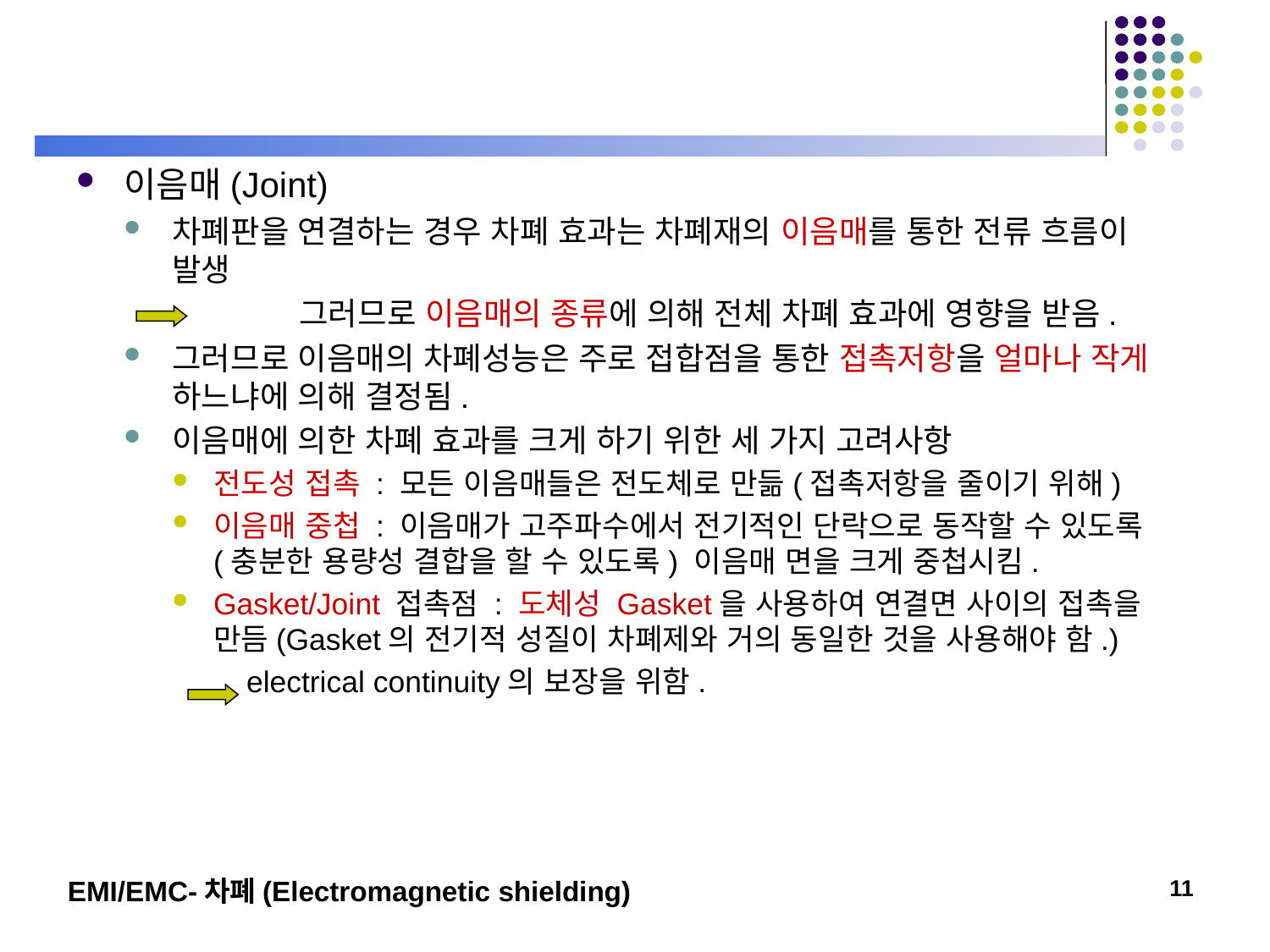

#
이음매(Joint)
차폐판을 연결하는 경우 차폐 효과는 차폐재의 이음매를 통한 전류 흐름이 발생
		그러므로 이음매의 종류에 의해 전체 차폐 효과에 영향을 받음.
그러므로 이음매의 차폐성능은 주로 접합점을 통한 접촉저항을 얼마나 작게 하느냐에 의해 결정됨.
이음매에 의한 차폐 효과를 크게 하기 위한 세 가지 고려사항
전도성 접촉 : 모든 이음매들은 전도체로 만듦(접촉저항을 줄이기 위해)
이음매 중첩 : 이음매가 고주파수에서 전기적인 단락으로 동작할 수 있도록 (충분한 용량성 결합을 할 수 있도록) 이음매 면을 크게 중첩시킴.
Gasket/Joint 접촉점 : 도체성 Gasket을 사용하여 연결면 사이의 접촉을 만듬(Gasket의 전기적 성질이 차폐제와 거의 동일한 것을 사용해야 함.)
	    electrical continuity의 보장을 위함.

EMI/EMC-차폐(Electromagnetic shielding)
11